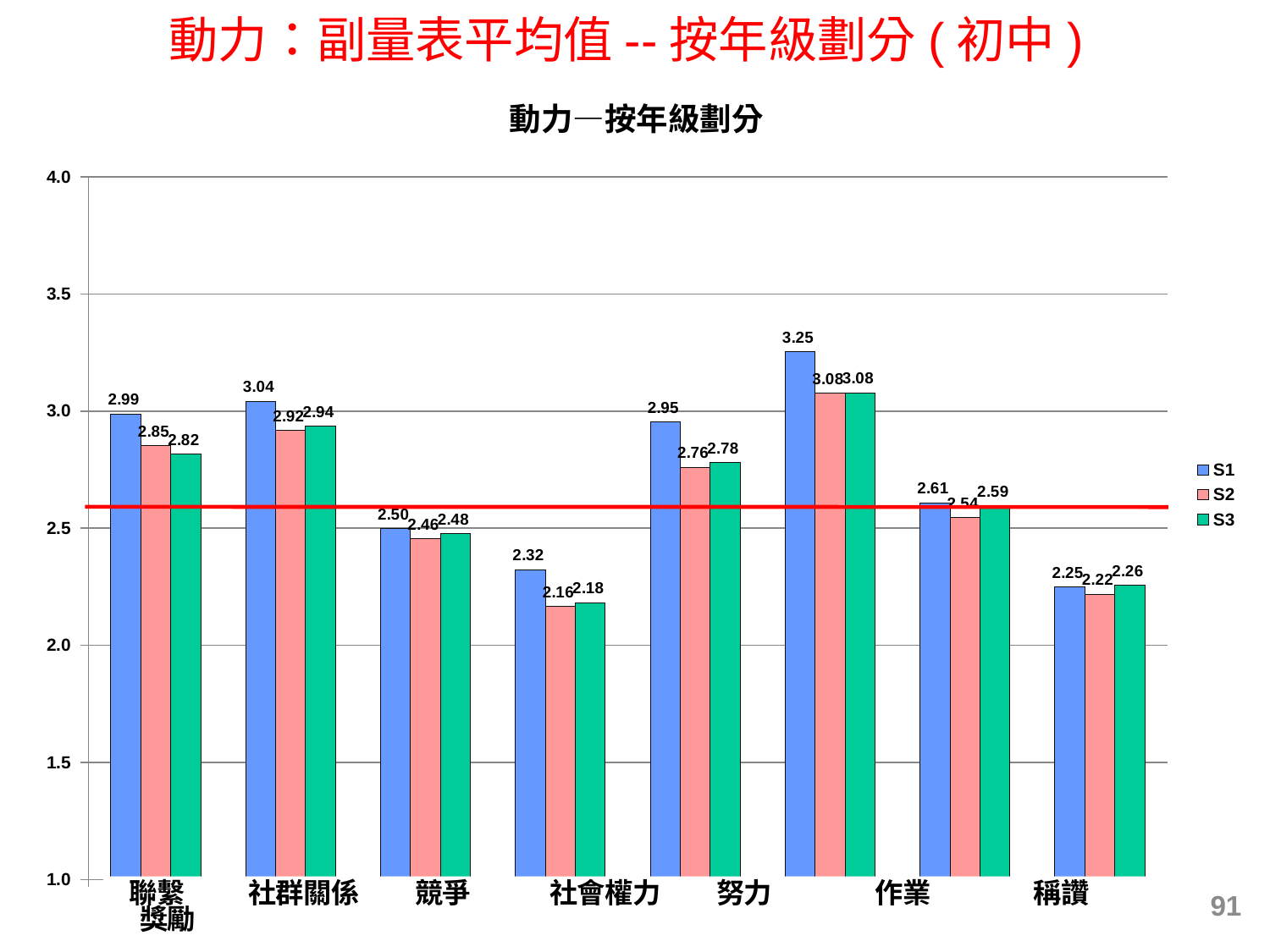

動力：副量表平均值--按年級劃分(初中)

### Chart: 動力—按年級劃分

| Category | S1 | S2 | S3 |
|---|---|---|---|
| Affiliation | 2.9867924528301897 | 2.8527361220731327 | 2.8168642951251304 |
| Social Concern | 3.0415203455964672 | 2.9169027012850726 | 2.9352151598894567 |
| Competition | 2.4973291492329412 | 2.4556539420175785 | 2.4770126282557237 |
| Social Power | 2.321953442714914 | 2.1644984842493735 | 2.1812177707259393 |
| Effort | 2.9534610335362177 | 2.7600790217778 | 2.7800811176205826 |
| Task | 3.25359436069241 | 3.0751872290106386 | 3.077646285338592 |
| Praise | 2.6084208315833672 | 2.5443962115232894 | 2.5931872037915036 |
| Token | 2.2487410826689356 | 2.218521441725865 | 2.2556783787340478 |
91